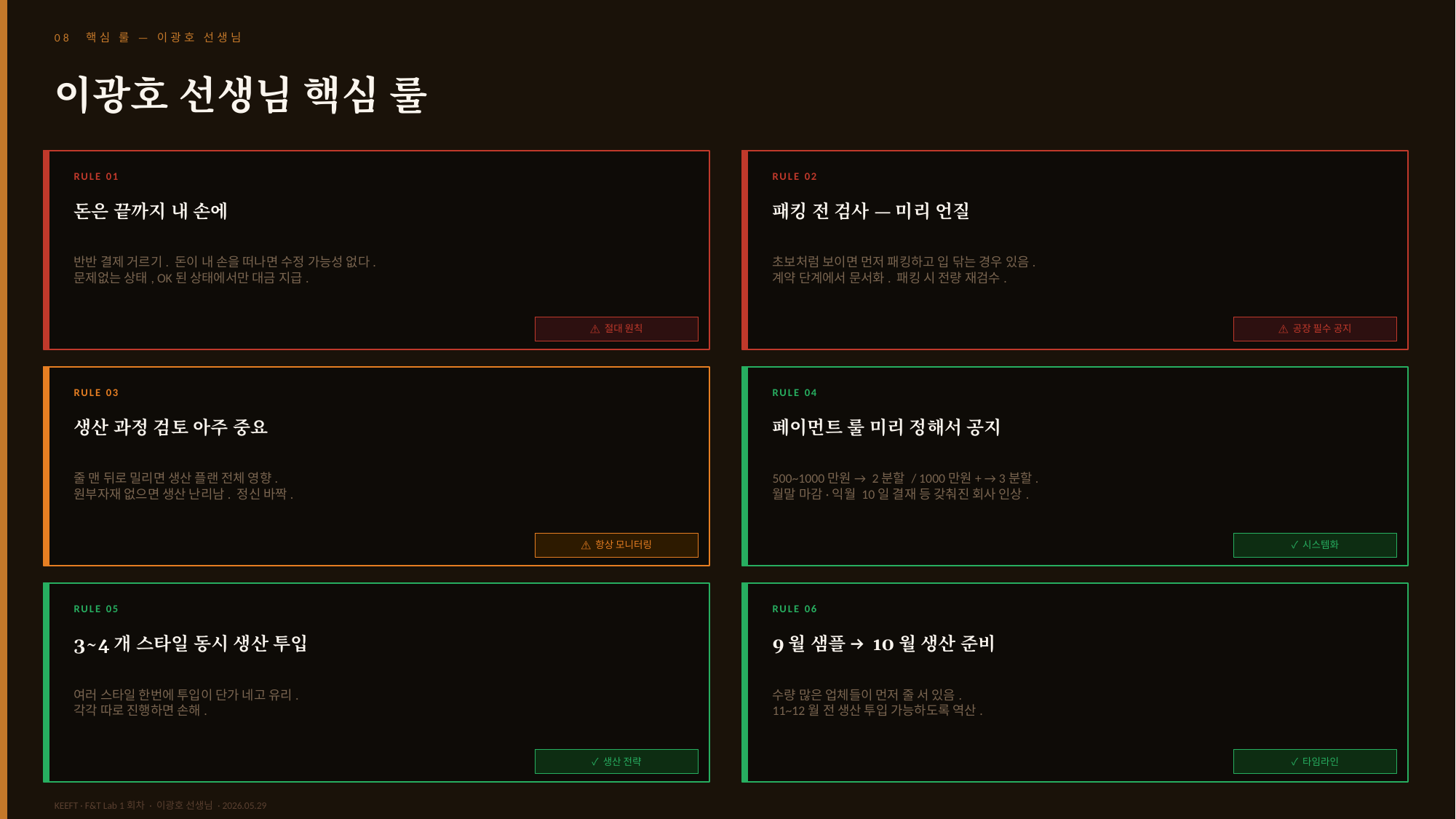

08  핵심 룰 — 이광호 선생님
이광호 선생님 핵심 룰

RULE 01
RULE 02
돈은 끝까지 내 손에
패킹 전 검사 — 미리 언질
반반 결제 거르기. 돈이 내 손을 떠나면 수정 가능성 없다.
문제없는 상태, OK된 상태에서만 대금 지급.
초보처럼 보이면 먼저 패킹하고 입 닦는 경우 있음.
계약 단계에서 문서화. 패킹 시 전량 재검수.

⚠ 절대 원칙

⚠ 공장 필수 공지

RULE 03
RULE 04
생산 과정 검토 아주 중요
페이먼트 룰 미리 정해서 공지
줄 맨 뒤로 밀리면 생산 플랜 전체 영향.
원부자재 없으면 생산 난리남. 정신 바짝.
500~1000만원 → 2분할 / 1000만원+ → 3분할.
월말 마감·익월 10일 결재 등 갖춰진 회사 인상.

⚠ 항상 모니터링

✓ 시스템화

RULE 05
RULE 06
3~4개 스타일 동시 생산 투입
9월 샘플 → 10월 생산 준비
여러 스타일 한번에 투입이 단가 네고 유리.
각각 따로 진행하면 손해.
수량 많은 업체들이 먼저 줄 서 있음.
11~12월 전 생산 투입 가능하도록 역산.

✓ 생산 전략

✓ 타임라인
KEEFT · F&T Lab 1회차 · 이광호 선생님 · 2026.05.29